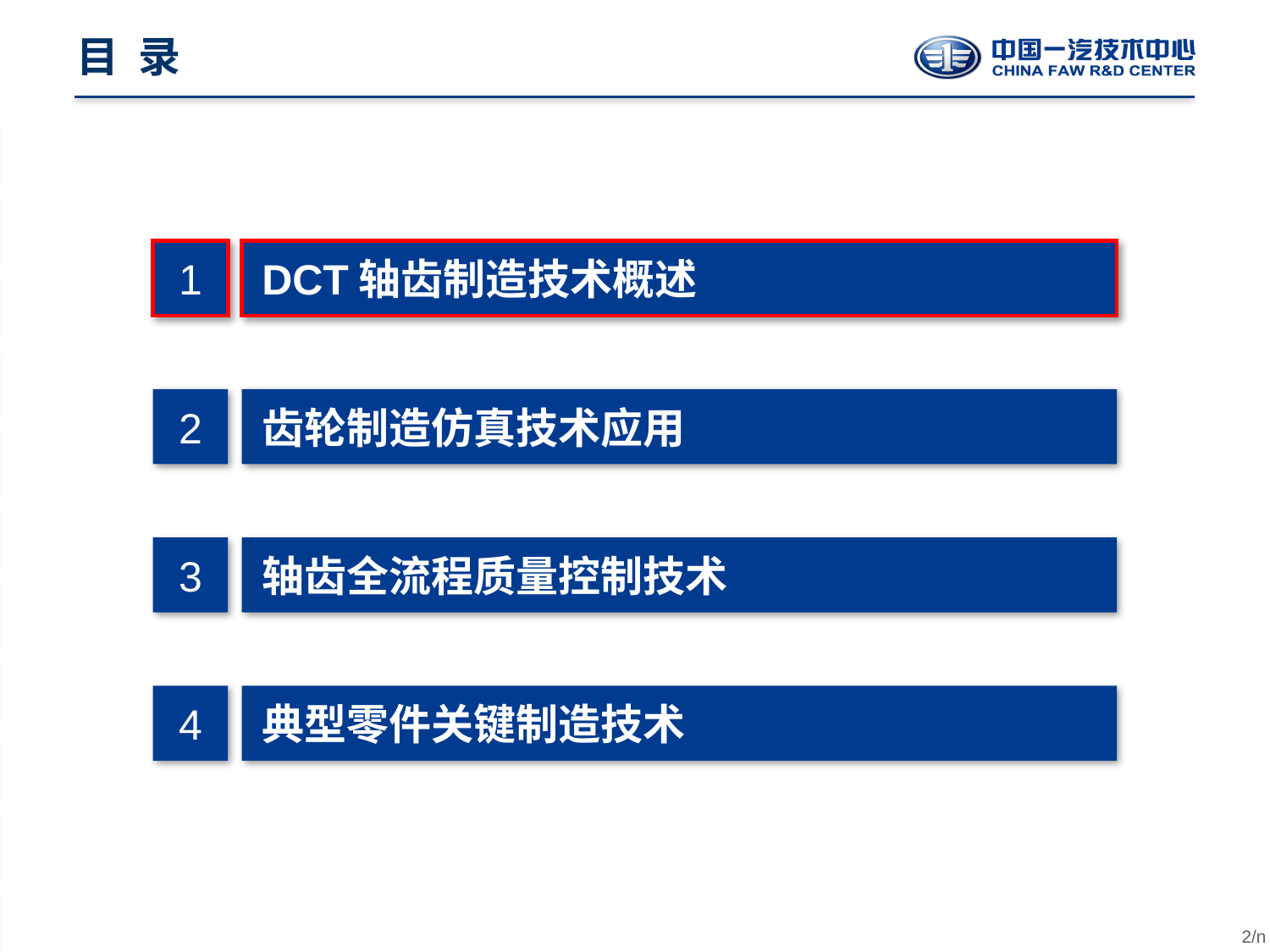

目  录
1
DCT轴齿制造技术概述
2
齿轮制造仿真技术应用
3
轴齿全流程质量控制技术
4
典型零件关键制造技术
2/n